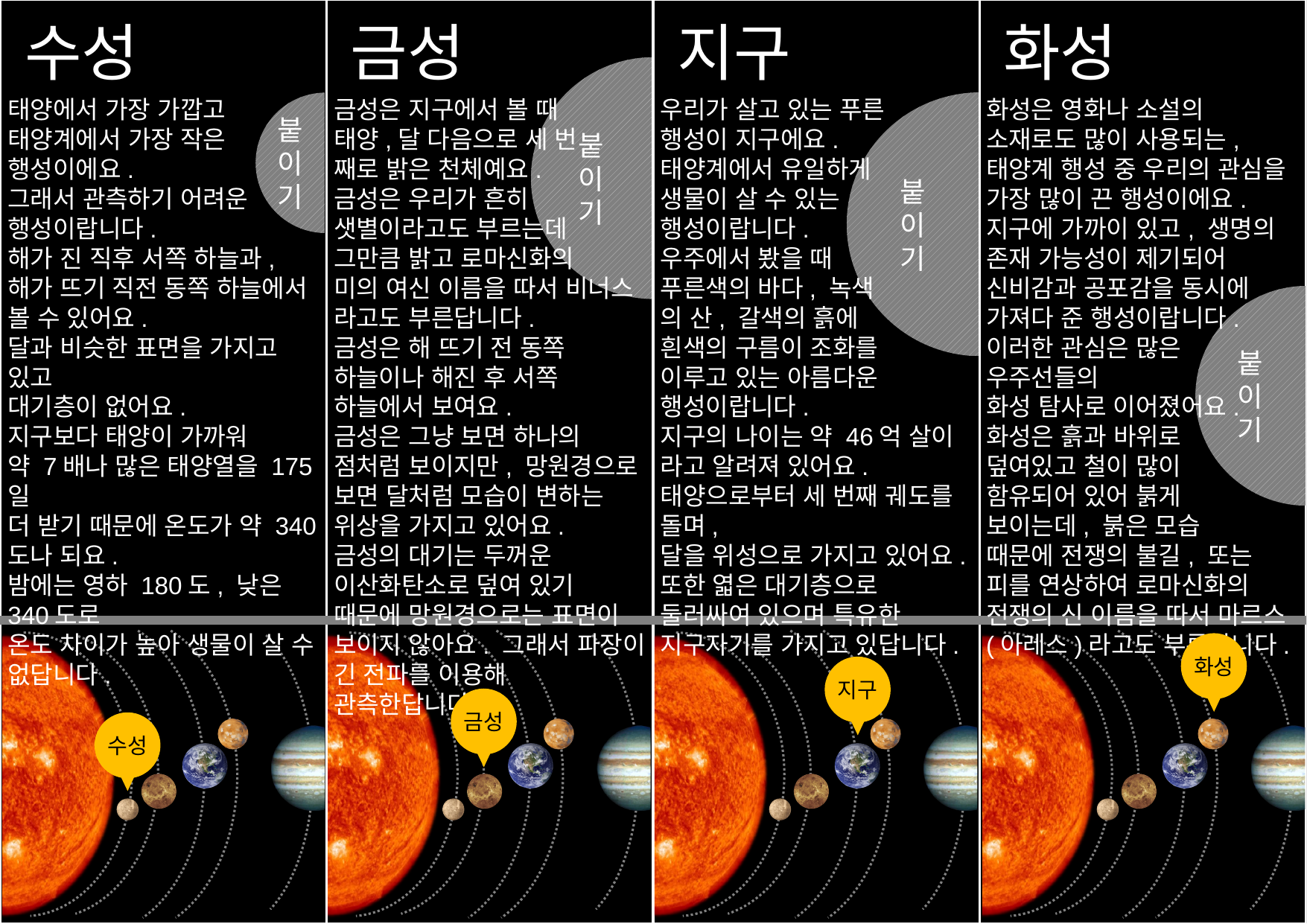

태양계 행성들에 대해 알아봐요.
수성
금성
지구
화성
금성은 지구에서 볼 때
태양,달 다음으로 세 번
째로 밝은 천체예요.
금성은 우리가 흔히
샛별이라고도 부르는데
그만큼 밝고 로마신화의
미의 여신 이름을 따서 비너스
라고도 부른답니다.
금성은 해 뜨기 전 동쪽 하늘이나 해진 후 서쪽 하늘에서 보여요.
금성은 그냥 보면 하나의 점처럼 보이지만, 망원경으로 보면 달처럼 모습이 변하는 위상을 가지고 있어요.
금성의 대기는 두꺼운 이산화탄소로 덮여 있기 때문에 망원경으로는 표면이 보이지 않아요. 그래서 파장이 긴 전파를 이용해 관측한답니다.
우리가 살고 있는 푸른
행성이 지구에요.
태양계에서 유일하게
생물이 살 수 있는
행성이랍니다.
우주에서 봤을 때
푸른색의 바다, 녹색
의 산, 갈색의 흙에
흰색의 구름이 조화를
이루고 있는 아름다운 행성이랍니다.
지구의 나이는 약 46억 살이
라고 알려져 있어요.
태양으로부터 세 번째 궤도를 돌며,
달을 위성으로 가지고 있어요.
또한 엷은 대기층으로 둘러싸여 있으며 특유한 지구자기를 가지고 있답니다.
화성은 영화나 소설의 소재로도 많이 사용되는, 태양계 행성 중 우리의 관심을 가장 많이 끈 행성이에요.
지구에 가까이 있고, 생명의 존재 가능성이 제기되어 신비감과 공포감을 동시에 가져다 준 행성이랍니다.
이러한 관심은 많은 우주선들의
화성 탐사로 이어졌어요.
화성은 흙과 바위로
덮여있고 철이 많이
함유되어 있어 붉게
보이는데, 붉은 모습
때문에 전쟁의 불길, 또는
피를 연상하여 로마신화의
전쟁의 신 이름을 따서 마르스(아레스)라고도 부른답니다.
태양에서 가장 가깝고
태양계에서 가장 작은
행성이에요.
그래서 관측하기 어려운
행성이랍니다.
해가 진 직후 서쪽 하늘과,
해가 뜨기 직전 동쪽 하늘에서
볼 수 있어요.
달과 비슷한 표면을 가지고 있고
대기층이 없어요.
지구보다 태양이 가까워
약 7배나 많은 태양열을 175일
더 받기 때문에 온도가 약 340도나 되요.
밤에는 영하 180도, 낮은 340도로
온도 차이가 높아 생물이 살 수 없답니다.
화성
*말풍선에
행성이름을 쓰고
알맞게 이동시켜주세요.
지구
금성
수성